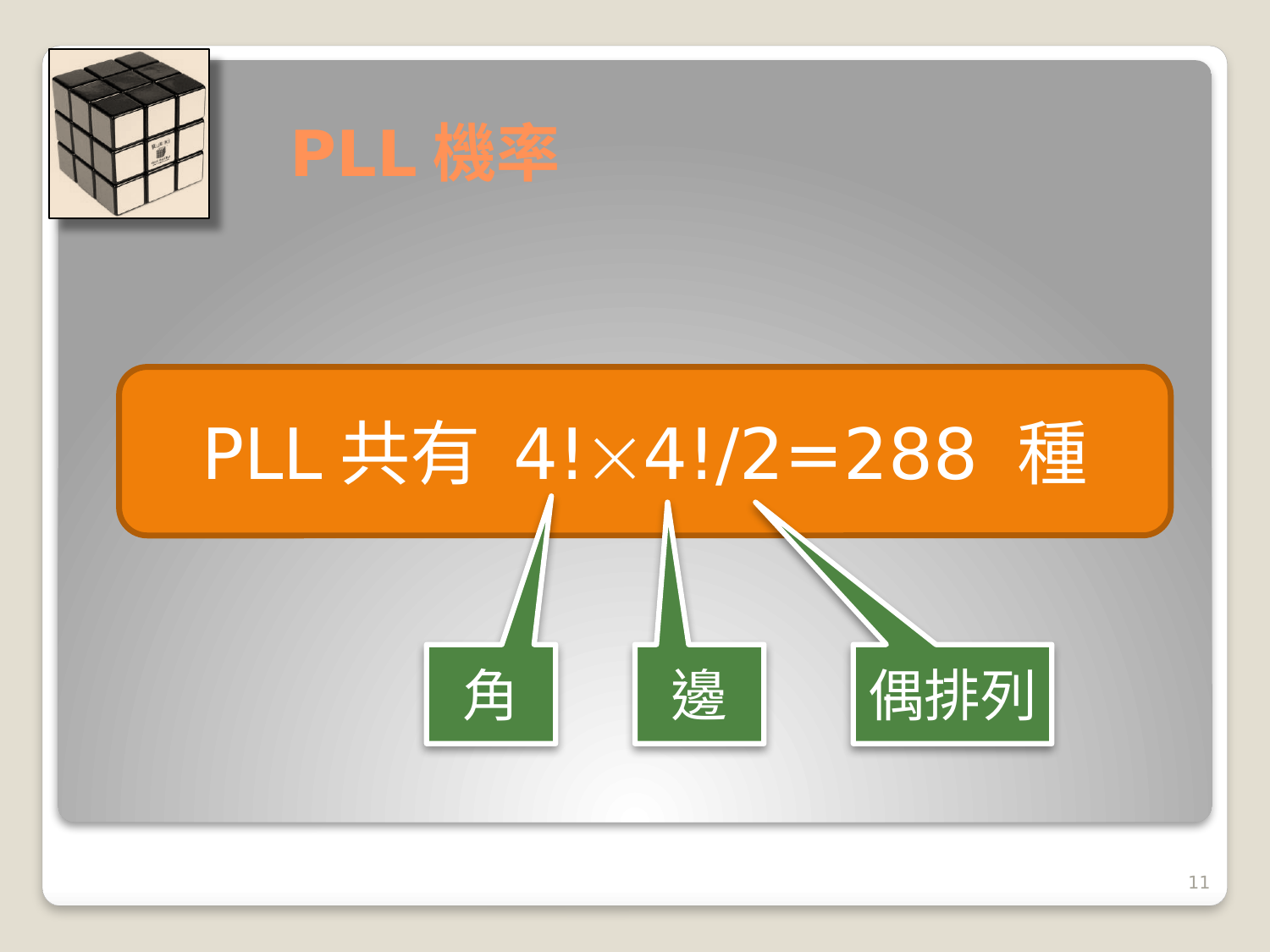

# PLL機率
PLL共有 4!×4!/2=288 種
角
邊
偶排列
11